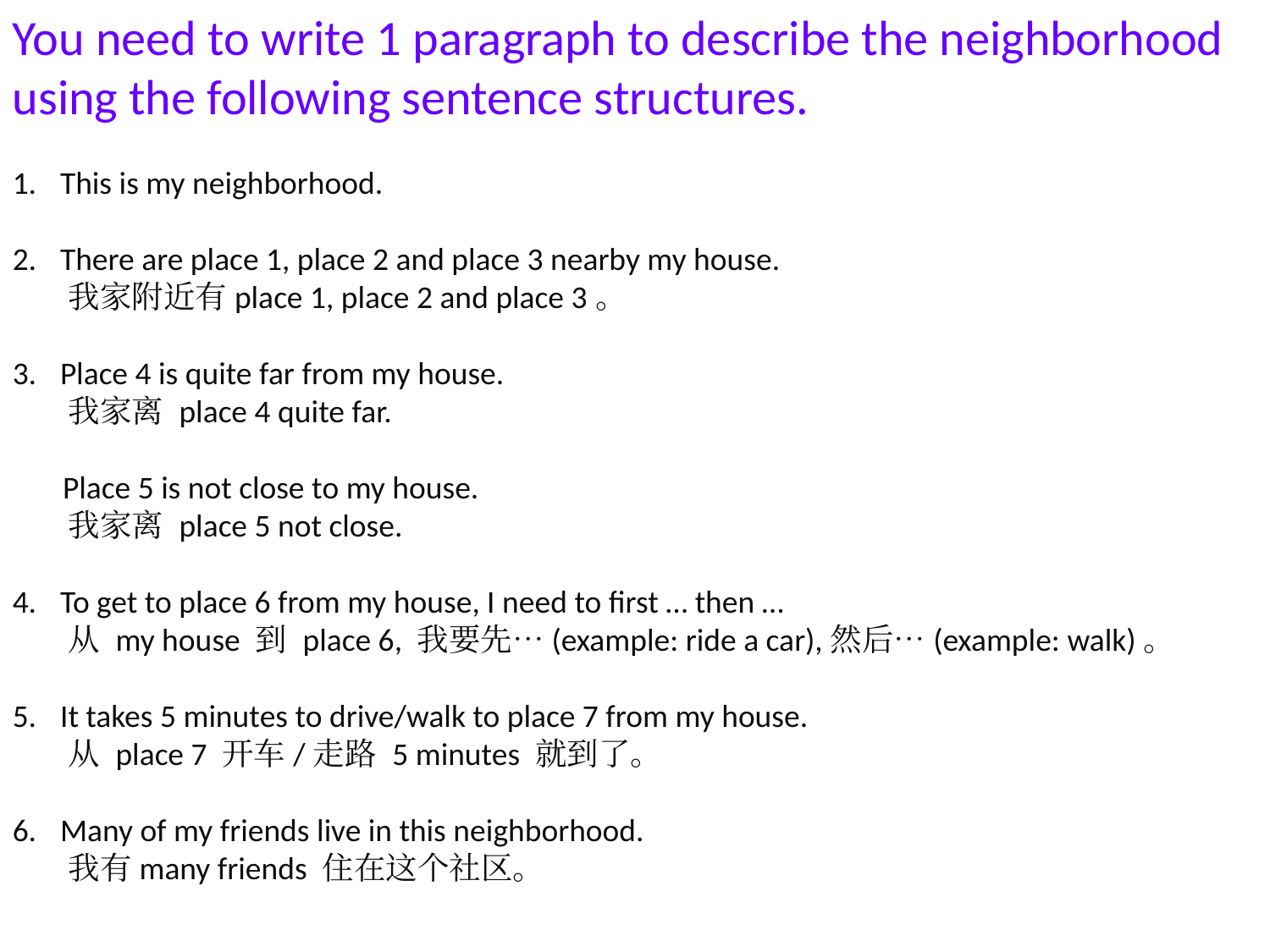

You need to write 1 paragraph to describe the neighborhood using the following sentence structures.

This is my neighborhood.

There are place 1, place 2 and place 3 nearby my house.
      我家附近有place 1, place 2 and place 3。

Place 4 is quite far from my house.
      我家离 place 4 quite far.

       Place 5 is not close to my house.
      我家离 place 5 not close.

To get to place 6 from my house, I need to first … then …
      从 my house 到 place 6, 我要先…(example: ride a car),然后…(example: walk)。

It takes 5 minutes to drive/walk to place 7 from my house.
      从 place 7 开车/走路 5 minutes 就到了。

Many of my friends live in this neighborhood.
      我有many friends 住在这个社区。